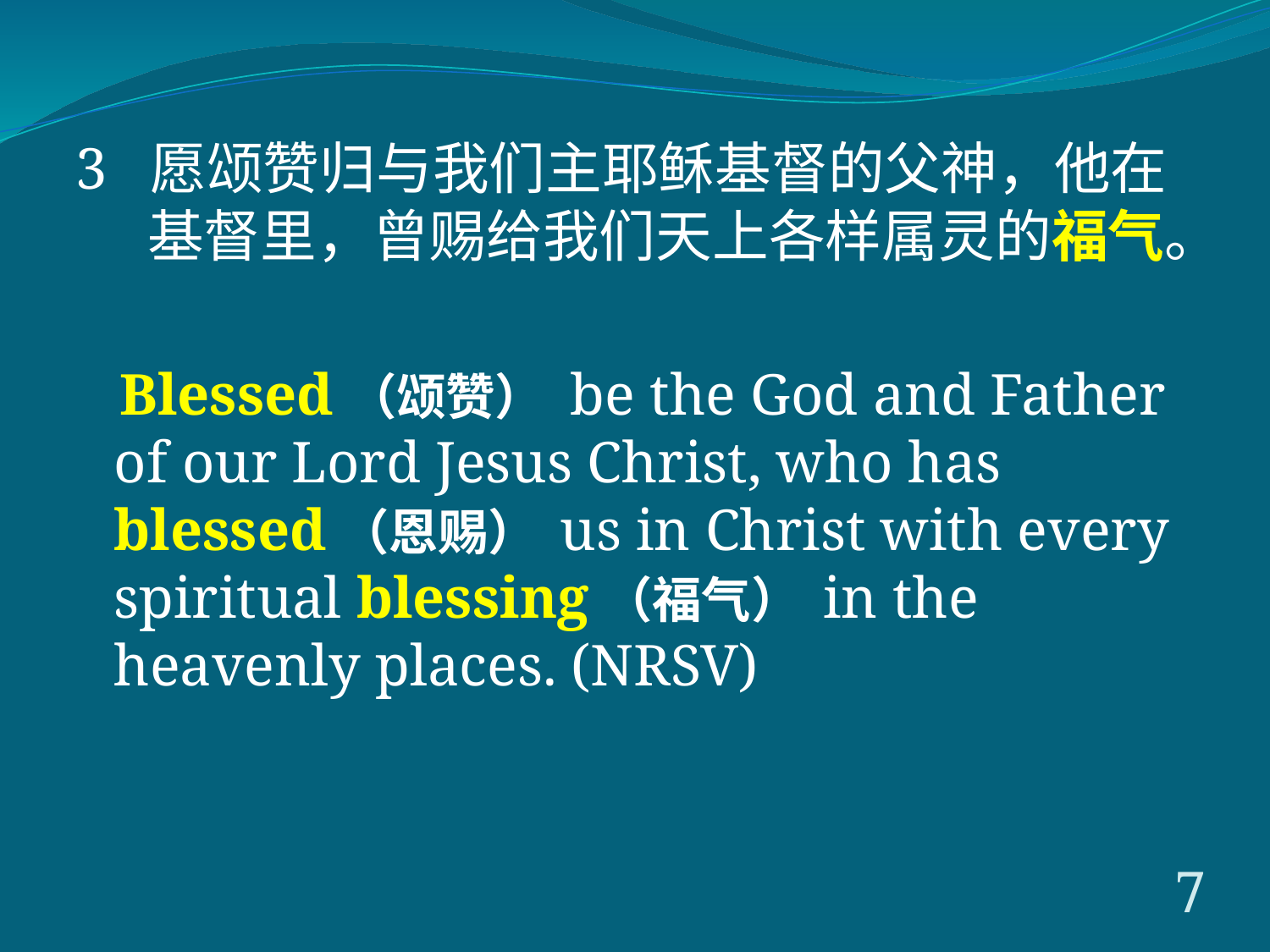

3  愿颂赞归与我们主耶稣基督的父神，他在基督里，曾赐给我们天上各样属灵的福气。

   Blessed（颂赞） be the God and Father of our Lord Jesus Christ, who has blessed（恩赐） us in Christ with every spiritual blessing（福气） in the heavenly places. (NRSV)

7